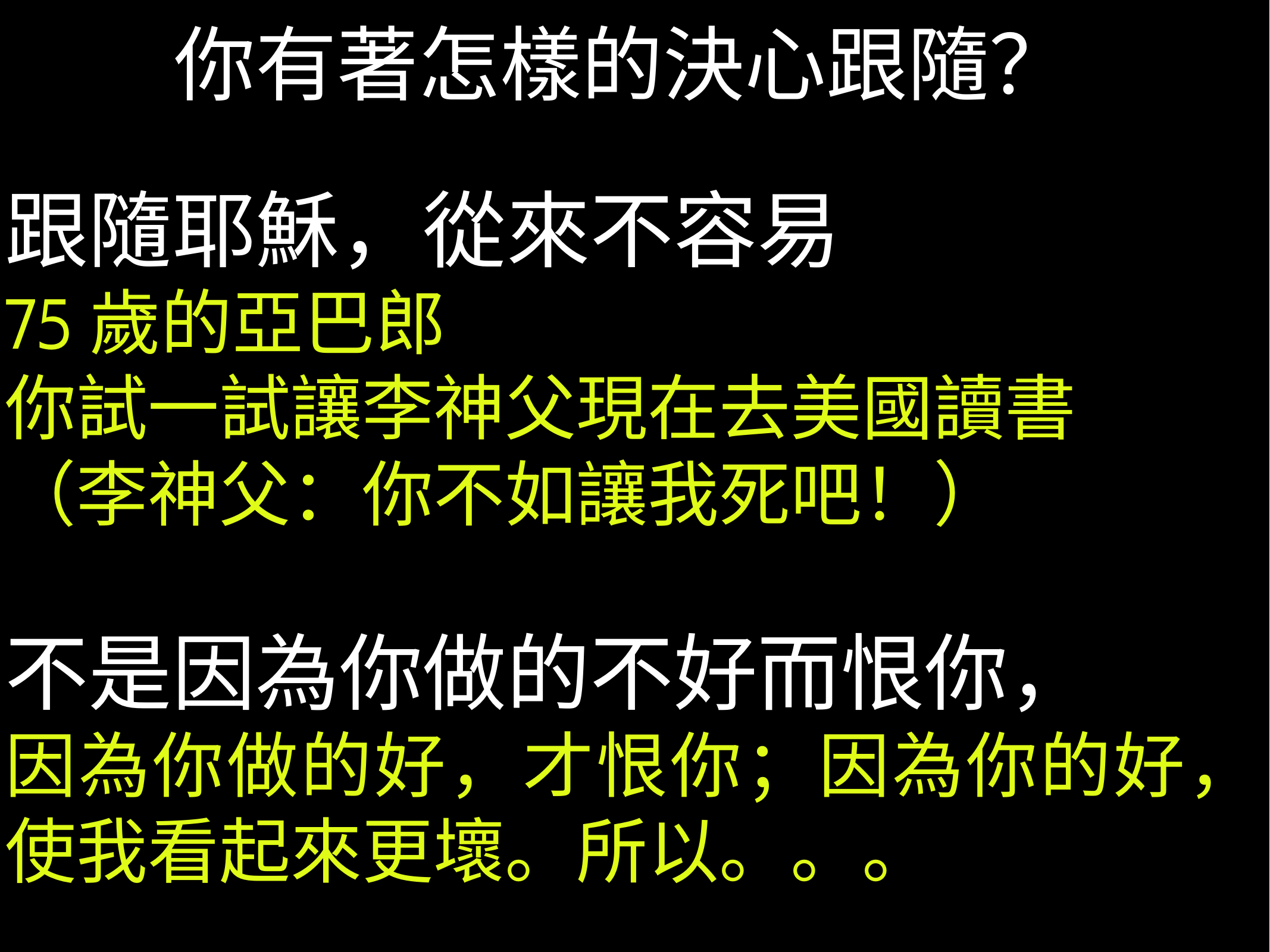

你有著怎樣的決心跟隨？

跟隨耶穌，從來不容易
75歲的亞巴郎
你試一試讓李神父現在去美國讀書
（李神父：你不如讓我死吧！）

不是因為你做的不好而恨你，
因為你做的好，才恨你；因為你的好，使我看起來更壞。所以。。。